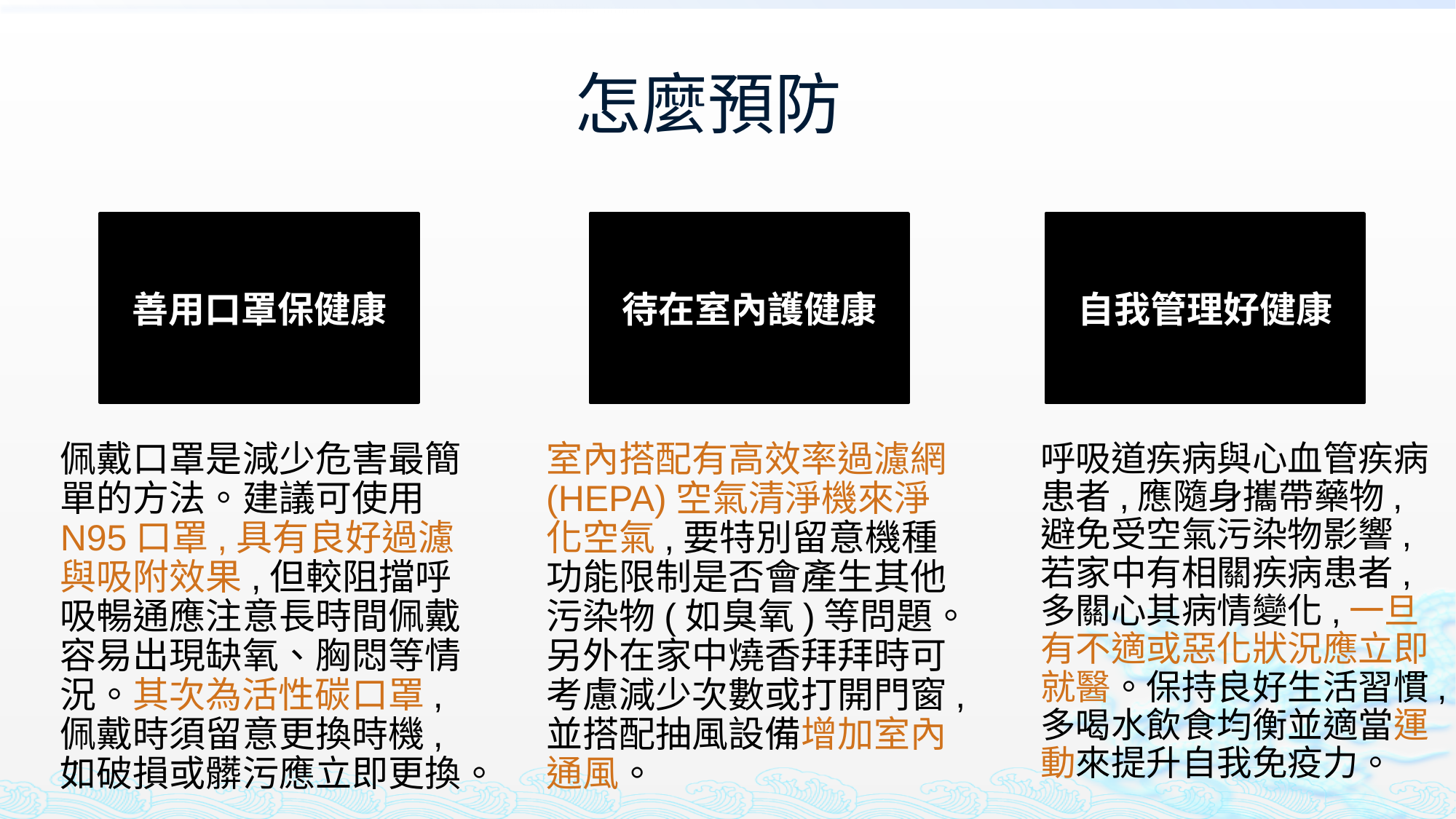

# 怎麼預防
善用口罩保健康
待在室內護健康
自我管理好健康
佩戴口罩是減少危害最簡單的方法。建議可使用N95口罩,具有良好過濾與吸附效果,但較阻擋呼吸暢通應注意長時間佩戴容易出現缺氧、胸悶等情況。其次為活性碳口罩,佩戴時須留意更換時機,如破損或髒污應立即更換。
室內搭配有高效率過濾網(HEPA)空氣清淨機來淨化空氣,要特別留意機種功能限制是否會產生其他污染物(如臭氧)等問題。另外在家中燒香拜拜時可考慮減少次數或打開門窗,並搭配抽風設備增加室內通風。
呼吸道疾病與心血管疾病患者,應隨身攜帶藥物,避免受空氣污染物影響,若家中有相關疾病患者,多關心其病情變化,一旦有不適或惡化狀況應立即就醫。保持良好生活習慣,多喝水飲食均衡並適當運動來提升自我免疫力。